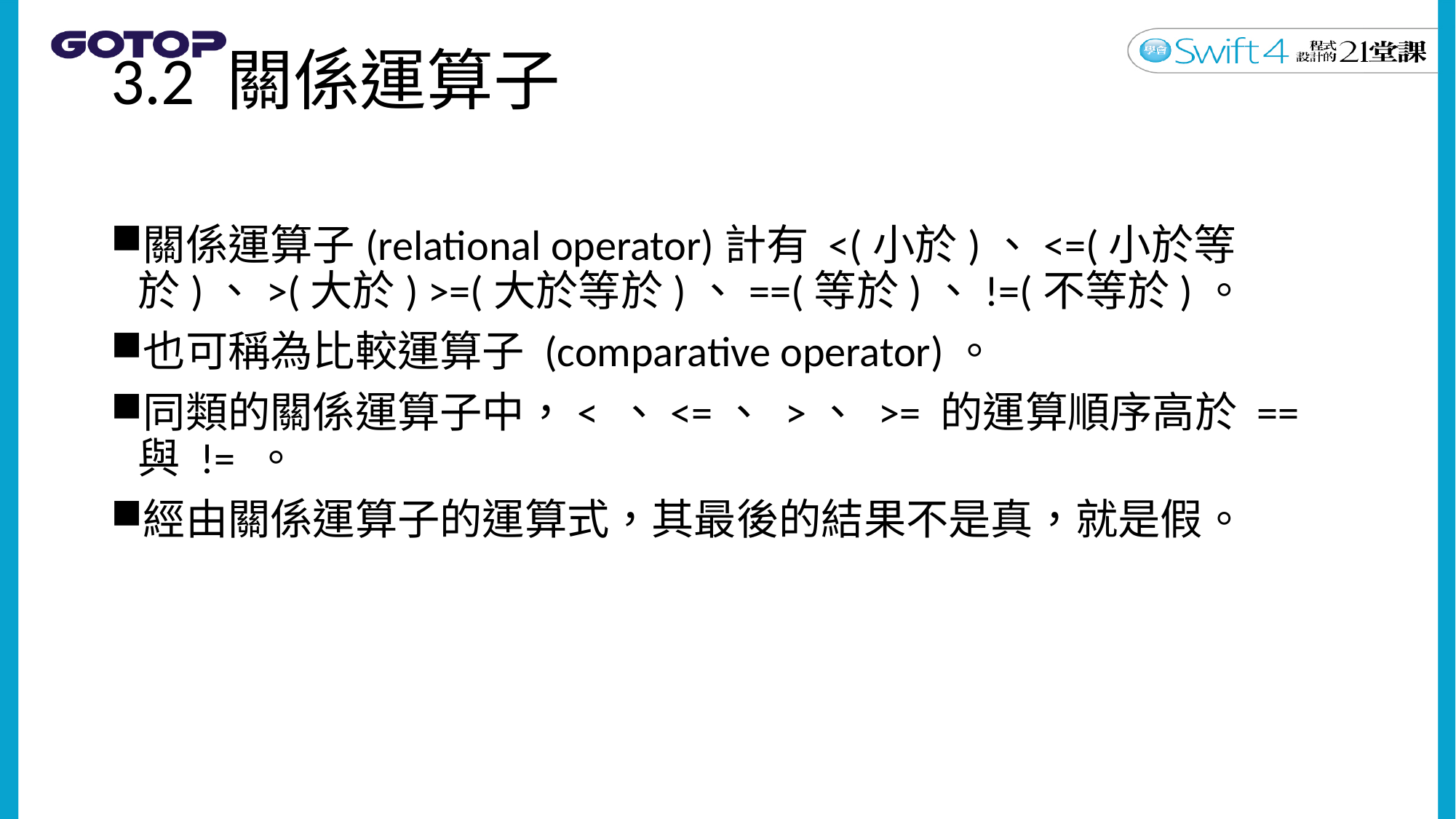

# 3.2 關係運算子
關係運算子(relational operator)計有 <(小於)、<=(小於等於)、>(大於) >=(大於等於)、==(等於)、!=(不等於)。
也可稱為比較運算子 (comparative operator)。
同類的關係運算子中，< 、<=、 >、 >= 的運算順序高於 == 與 != 。
經由關係運算子的運算式，其最後的結果不是真，就是假。